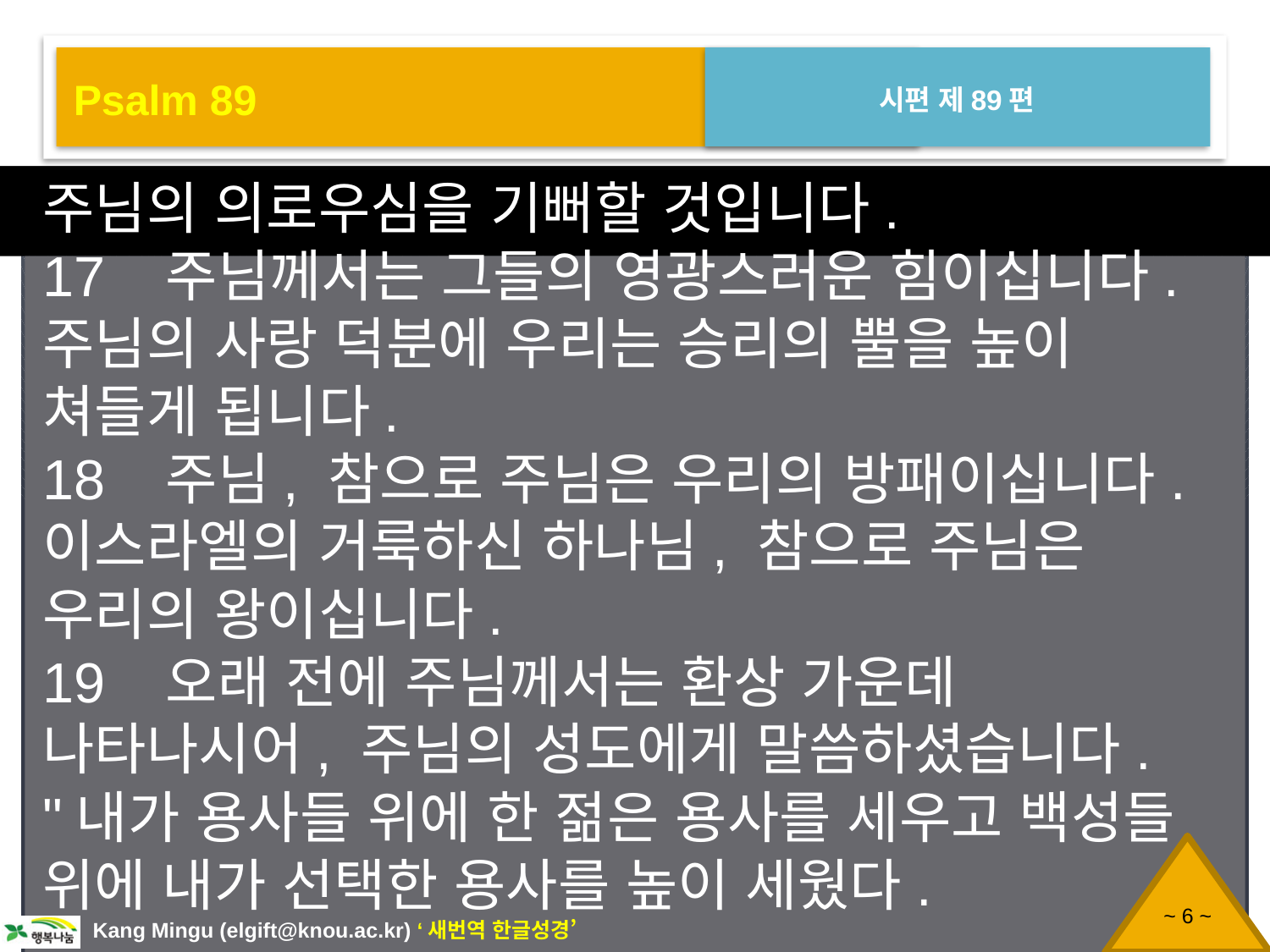

Psalm 89
시편 제89편
주님의 의로우심을 기뻐할 것입니다.
17   주님께서는 그들의 영광스러운 힘이십니다. 주님의 사랑 덕분에 우리는 승리의 뿔을 높이 쳐들게 됩니다.
18   주님, 참으로 주님은 우리의 방패이십니다. 이스라엘의 거룩하신 하나님, 참으로 주님은 우리의 왕이십니다.
19   오래 전에 주님께서는 환상 가운데 나타나시어, 주님의 성도에게 말씀하셨습니다. "내가 용사들 위에 한 젊은 용사를 세우고 백성들 위에 내가 선택한 용사를 높이 세웠다.